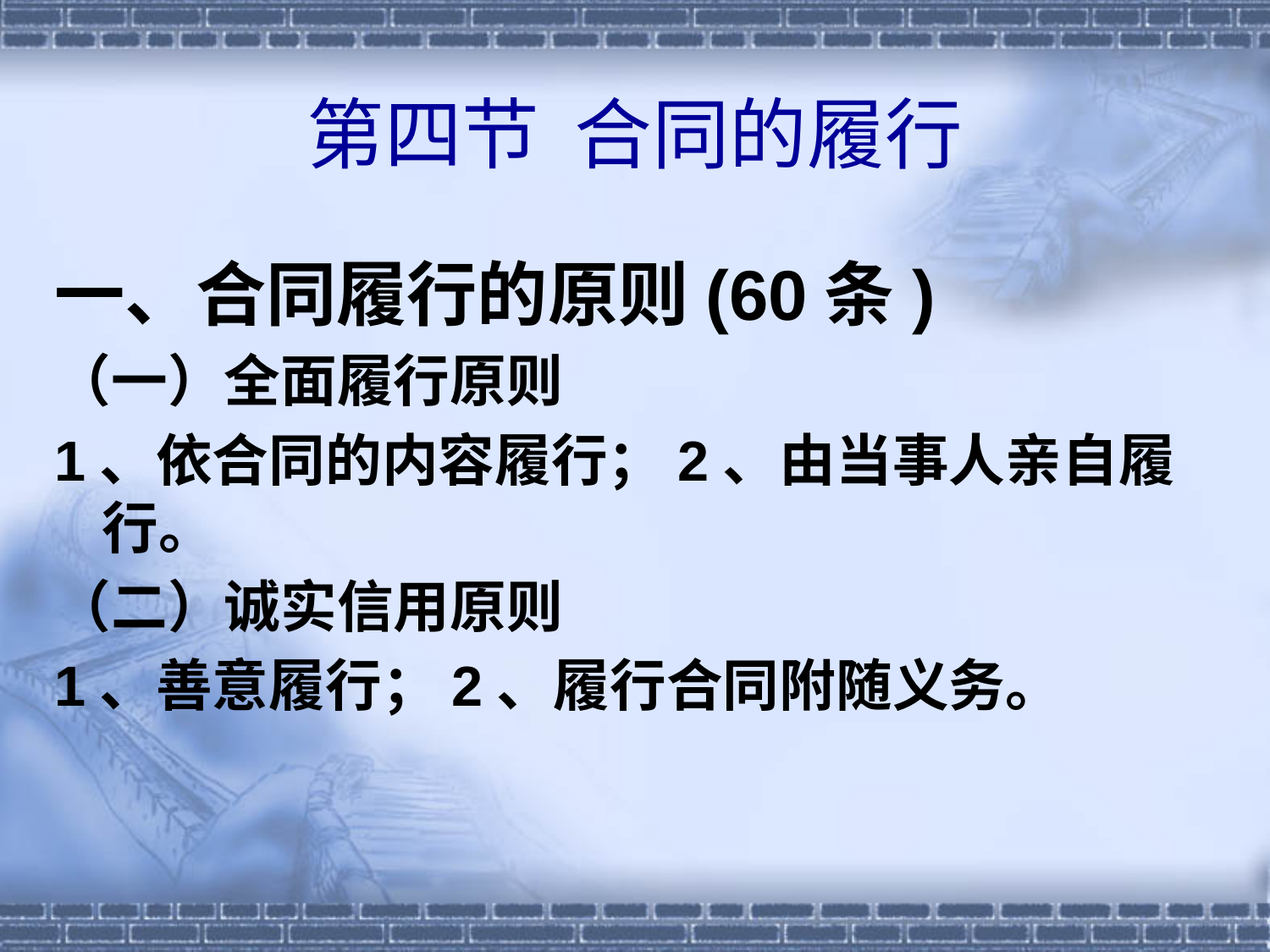

# 第四节  合同的履行
一、合同履行的原则(60条)
（一）全面履行原则
1、依合同的内容履行；2、由当事人亲自履行。
（二）诚实信用原则
1、善意履行；2、履行合同附随义务。